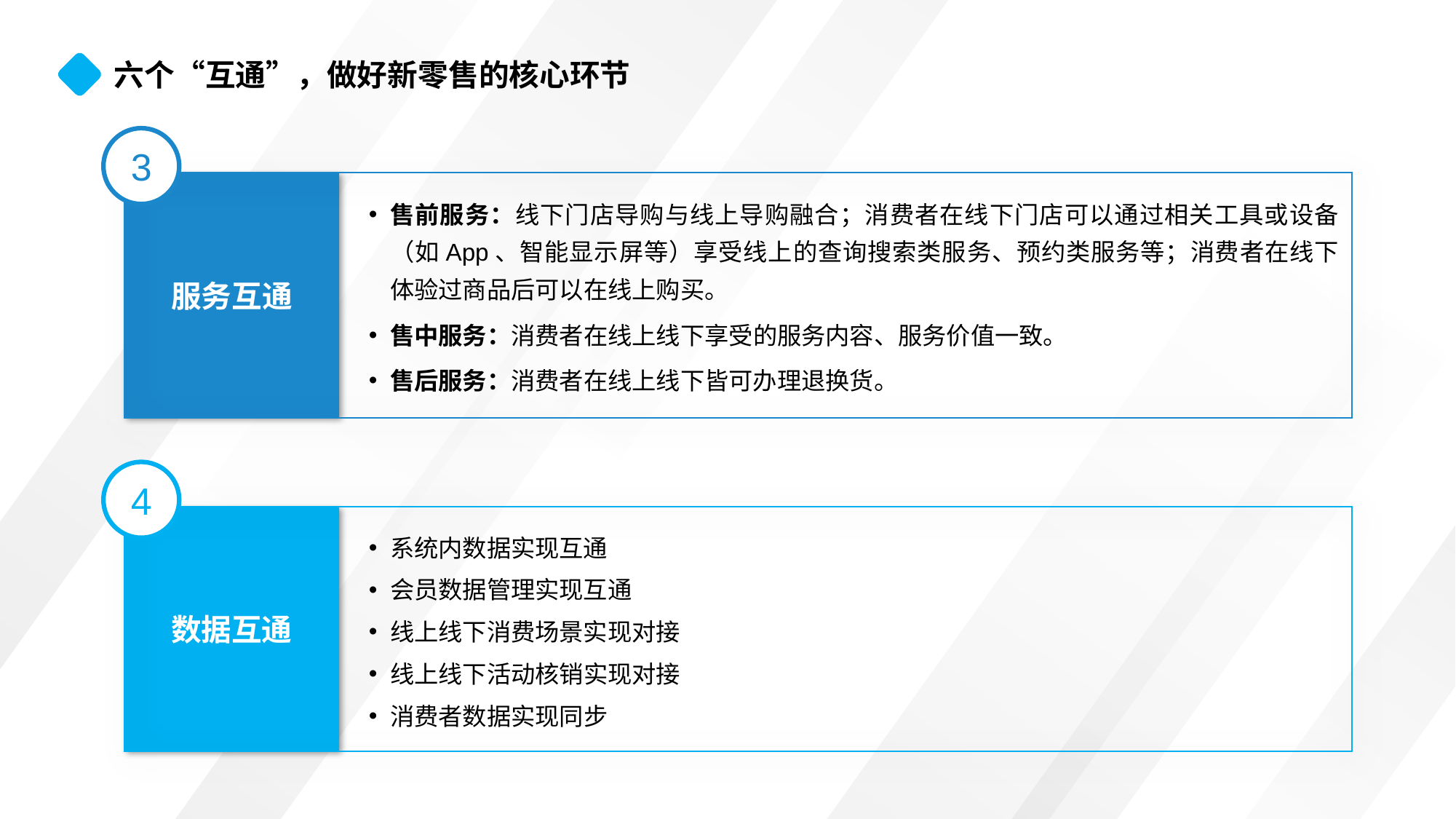

六个“互通”，做好新零售的核心环节

3

服务互通
售前服务：线下门店导购与线上导购融合；消费者在线下门店可以通过相关工具或设备（如App、智能显示屏等）享受线上的查询搜索类服务、预约类服务等；消费者在线下体验过商品后可以在线上购买。
售中服务：消费者在线上线下享受的服务内容、服务价值一致。
售后服务：消费者在线上线下皆可办理退换货。
4

数据互通

系统内数据实现互通
会员数据管理实现互通
线上线下消费场景实现对接
线上线下活动核销实现对接
消费者数据实现同步